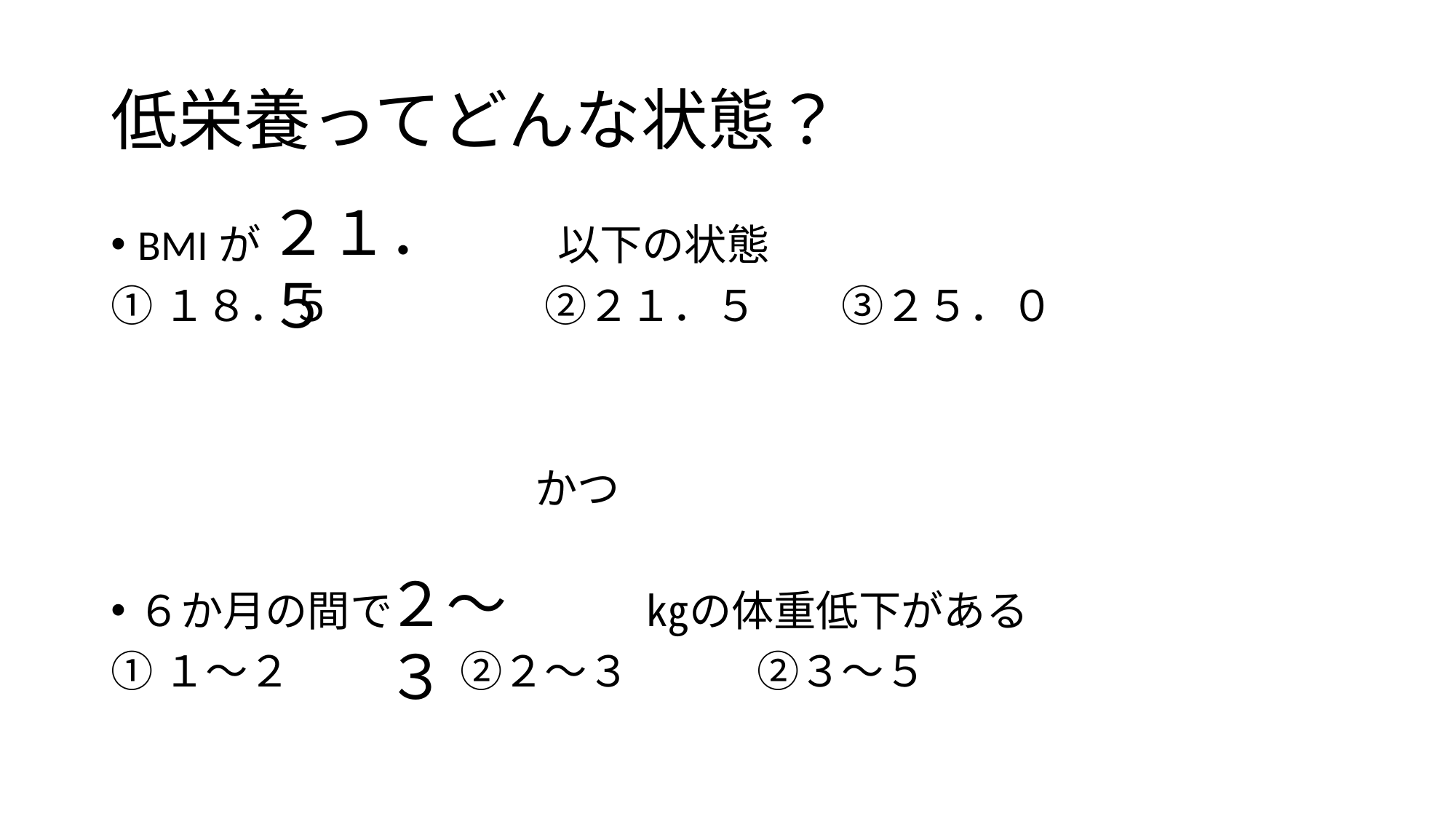

# 低栄養ってどんな状態？
２１．５
BMIが　　　　　　　以下の状態
①１８．５　　　　　②２１．５　　③２５．０

　　　　　　　　　　かつ

６か月の間で　　　　　　㎏の体重低下がある
①１～２　　　　②２～３　　　②３～５
２～３